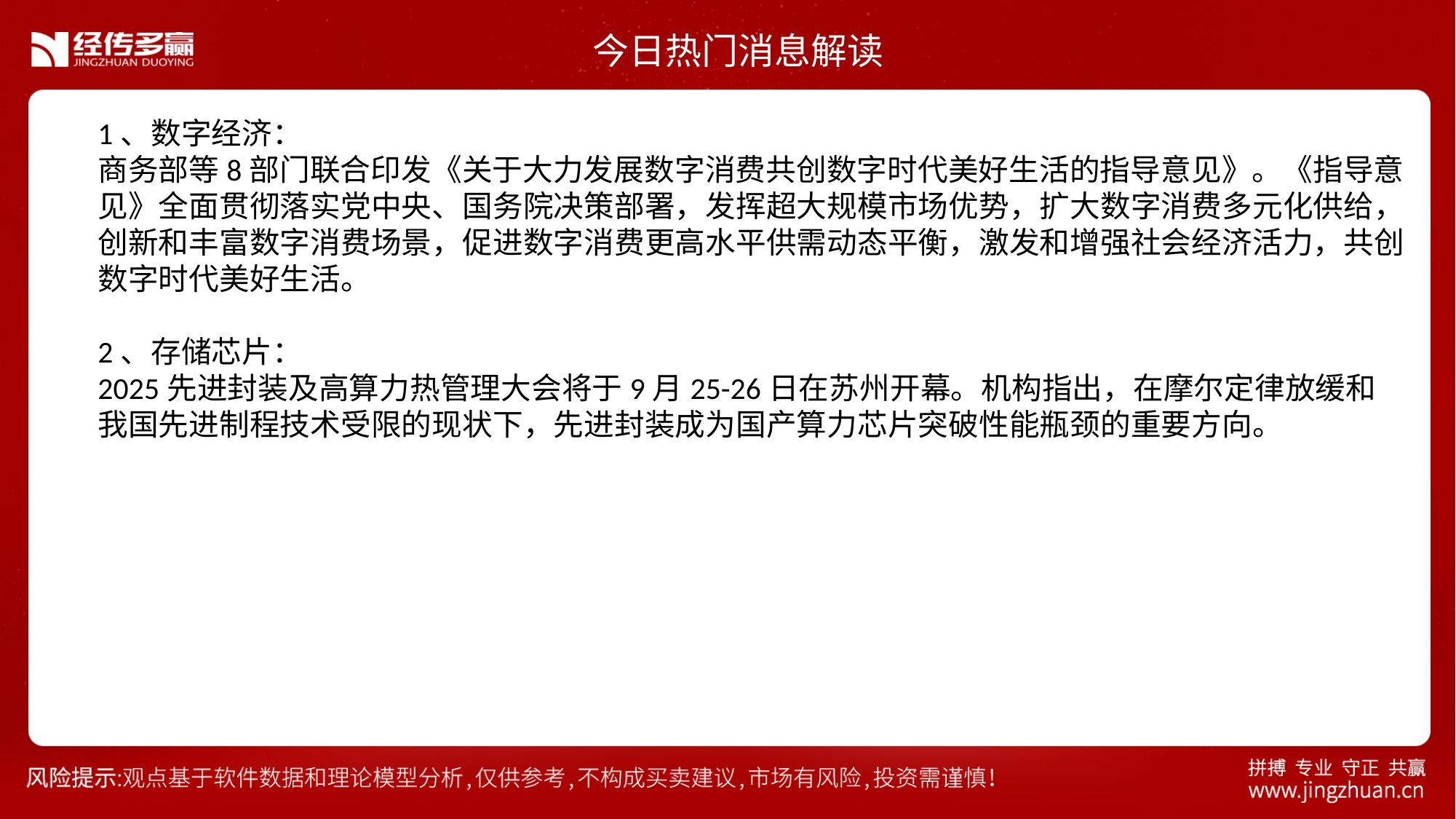

今日热门消息解读
1、数字经济：
商务部等8部门联合印发《关于大力发展数字消费共创数字时代美好生活的指导意见》。《指导意见》全面贯彻落实党中央、国务院决策部署，发挥超大规模市场优势，扩大数字消费多元化供给，创新和丰富数字消费场景，促进数字消费更高水平供需动态平衡，激发和增强社会经济活力，共创数字时代美好生活。

2、存储芯片：
2025先进封装及高算力热管理大会将于9月25-26日在苏州开幕。机构指出，在摩尔定律放缓和我国先进制程技术受限的现状下，先进封装成为国产算力芯片突破性能瓶颈的重要方向。